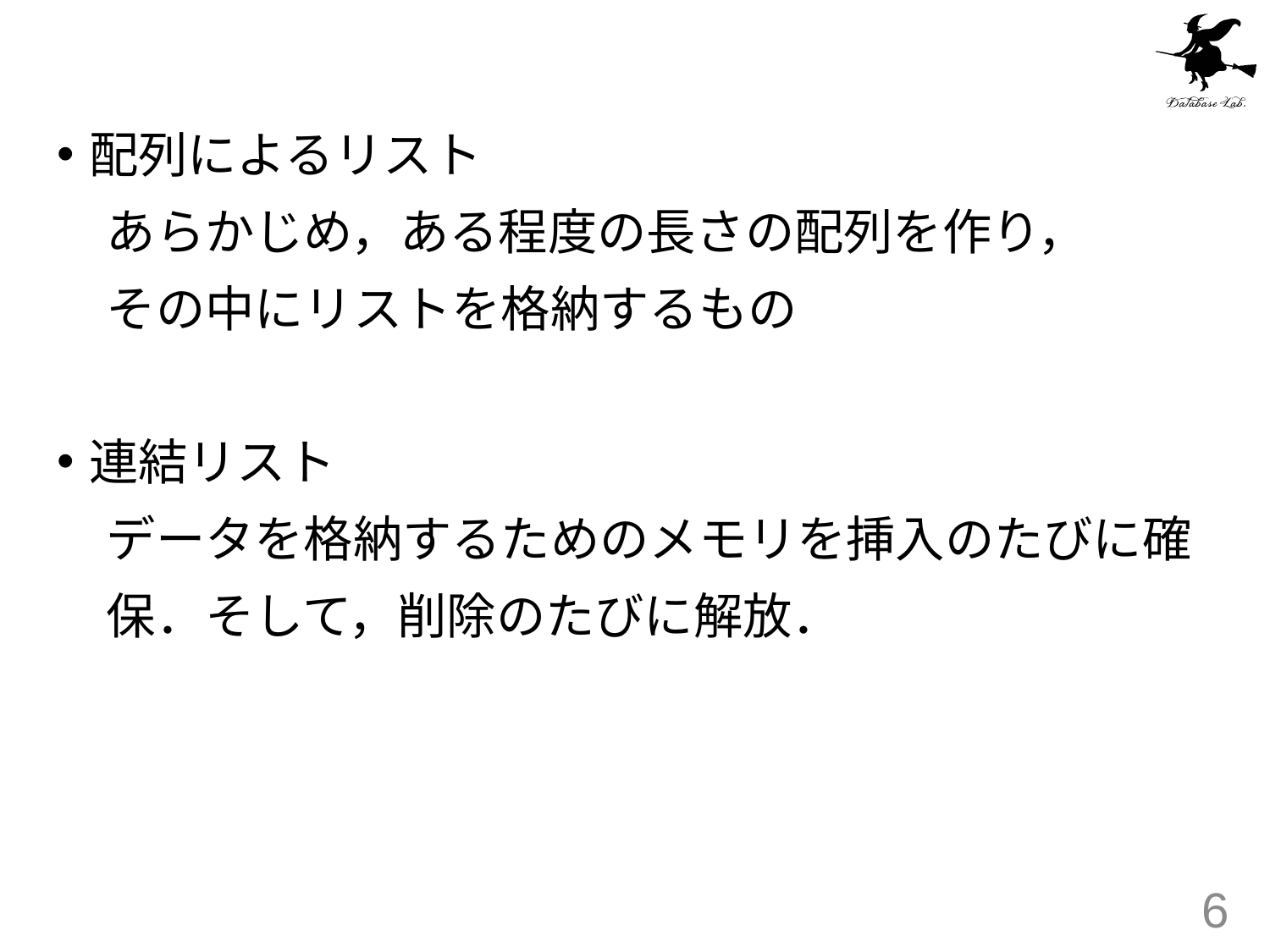

#
配列によるリスト
　あらかじめ，ある程度の長さの配列を作り，
　その中にリストを格納するもの

連結リスト
　データを格納するためのメモリを挿入のたびに確
　保．そして，削除のたびに解放．

6